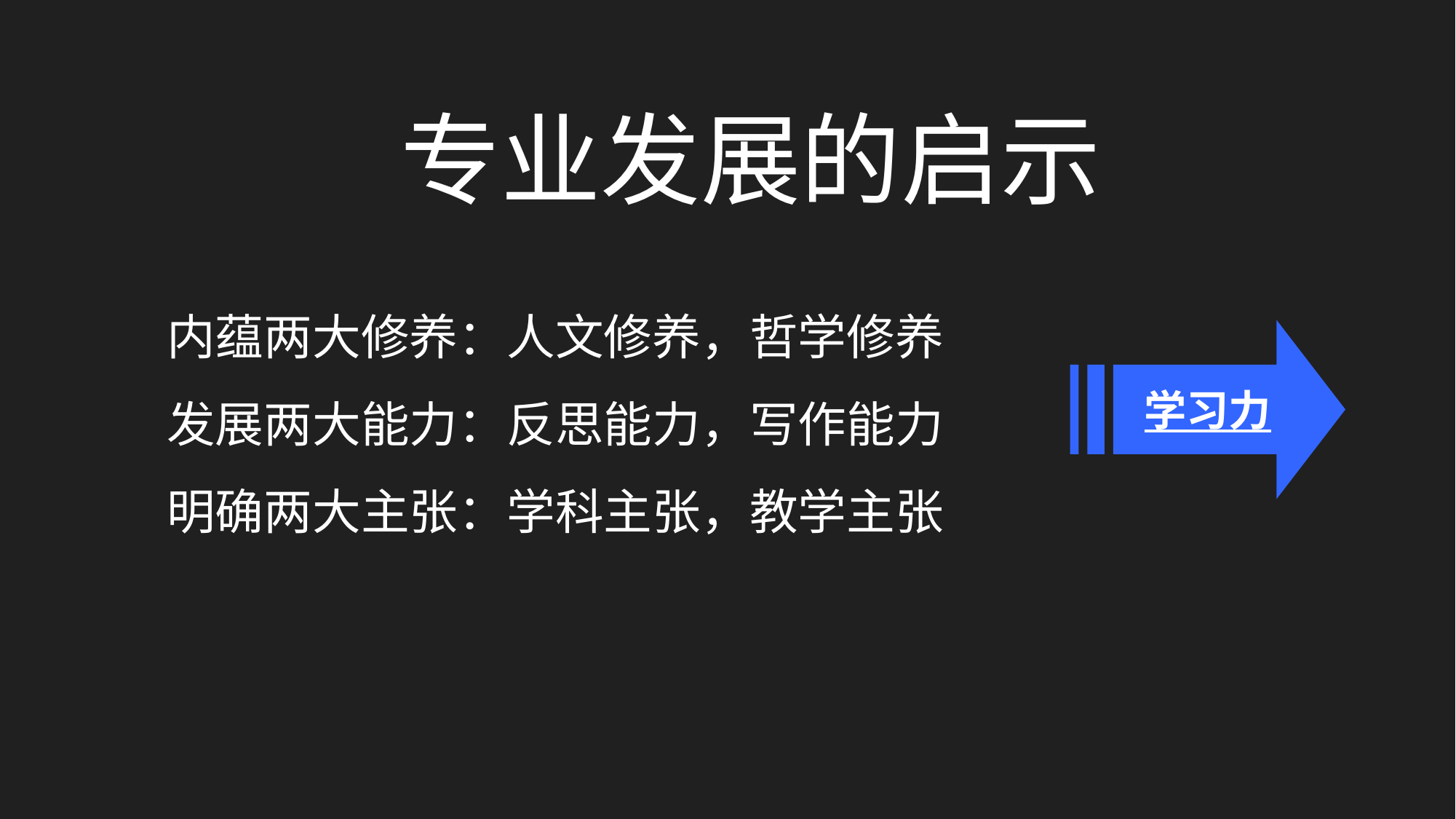

专业发展的启示
内蕴两大修养：人文修养，哲学修养
发展两大能力：反思能力，写作能力
明确两大主张：学科主张，教学主张
学习力